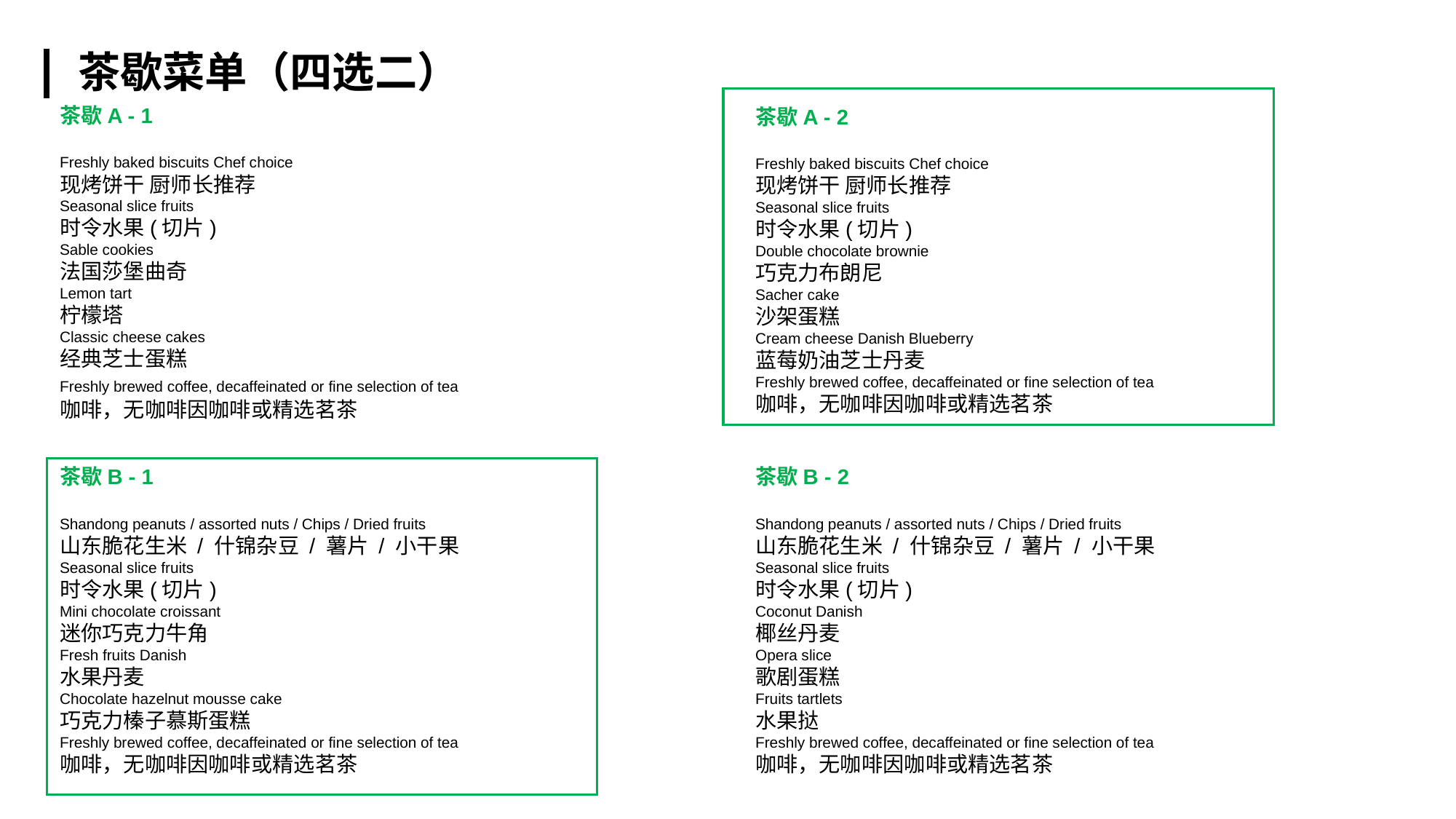

茶歇菜单（四选二）

茶歇A - 1

Freshly baked biscuits Chef choice
现烤饼干 厨师长推荐
Seasonal slice fruits
时令水果(切片)
Sable cookies
法国莎堡曲奇
Lemon tart
柠檬塔
Classic cheese cakes
经典芝士蛋糕
Freshly brewed coffee, decaffeinated or fine selection of tea
咖啡，无咖啡因咖啡或精选茗茶
茶歇A - 2

Freshly baked biscuits Chef choice
现烤饼干 厨师长推荐
Seasonal slice fruits
时令水果(切片)
Double chocolate brownie
巧克力布朗尼
Sacher cake
沙架蛋糕
Cream cheese Danish Blueberry
蓝莓奶油芝士丹麦
Freshly brewed coffee, decaffeinated or fine selection of tea
咖啡，无咖啡因咖啡或精选茗茶

茶歇B - 2

Shandong peanuts / assorted nuts / Chips / Dried fruits
山东脆花生米 / 什锦杂豆 / 薯片 / 小干果
Seasonal slice fruits
时令水果(切片)
Coconut Danish
椰丝丹麦
Opera slice
歌剧蛋糕
Fruits tartlets
水果挞
Freshly brewed coffee, decaffeinated or fine selection of tea
咖啡，无咖啡因咖啡或精选茗茶
茶歇B - 1

Shandong peanuts / assorted nuts / Chips / Dried fruits
山东脆花生米 / 什锦杂豆 / 薯片 / 小干果
Seasonal slice fruits
时令水果(切片)
Mini chocolate croissant
迷你巧克力牛角
Fresh fruits Danish
水果丹麦
Chocolate hazelnut mousse cake
巧克力榛子慕斯蛋糕
Freshly brewed coffee, decaffeinated or fine selection of tea
咖啡，无咖啡因咖啡或精选茗茶